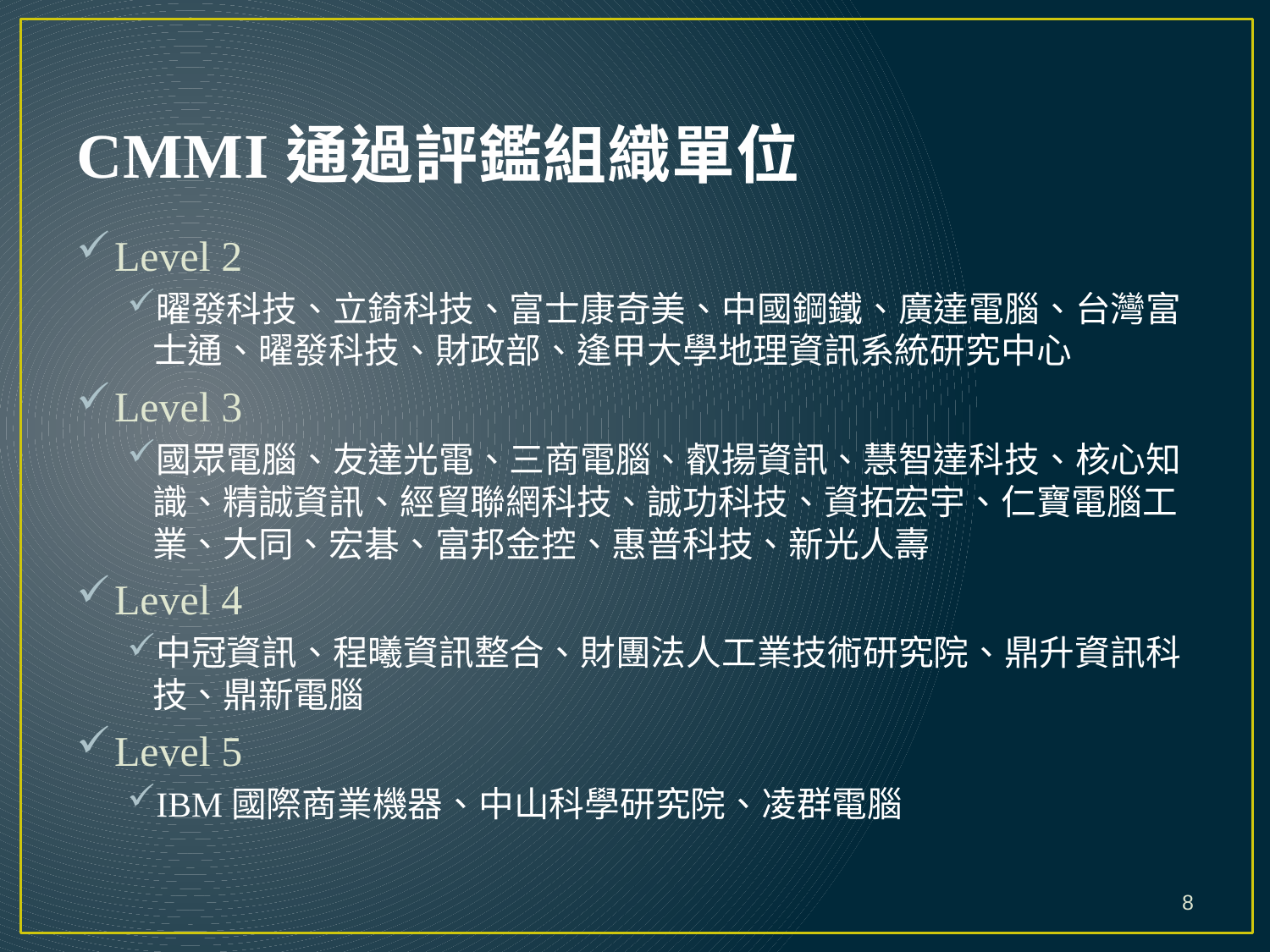

# CMMI通過評鑑組織單位
Level 2
曜發科技、立錡科技、富士康奇美、中國鋼鐵、廣達電腦、台灣富士通、曜發科技、財政部、逢甲大學地理資訊系統研究中心
Level 3
國眾電腦、友達光電、三商電腦、叡揚資訊、慧智達科技、核心知識、精誠資訊、經貿聯網科技、誠功科技、資拓宏宇、仁寶電腦工業、大同、宏碁、富邦金控、惠普科技、新光人壽
Level 4
中冠資訊、程曦資訊整合、財團法人工業技術研究院、鼎升資訊科技、鼎新電腦
Level 5
IBM國際商業機器、中山科學研究院、凌群電腦
8